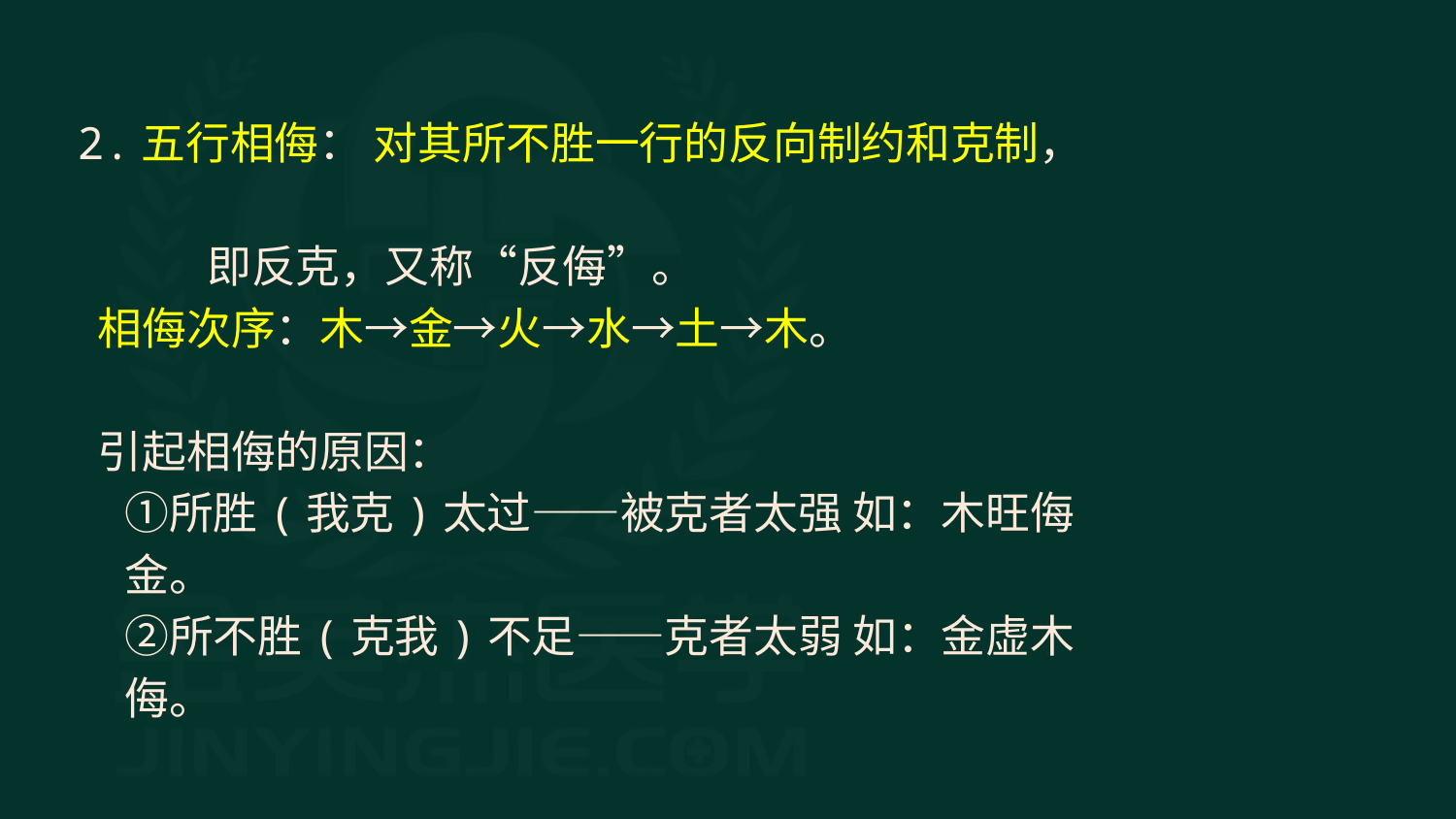

2.五行相侮： 对其所不胜一行的反向制约和克制，
            即反克，又称“反侮”。
 相侮次序：木→金→火→水→土→木。

 引起相侮的原因：
①所胜(我克)太过——被克者太强 如：木旺侮金。
②所不胜(克我)不足——克者太弱 如：金虚木侮。